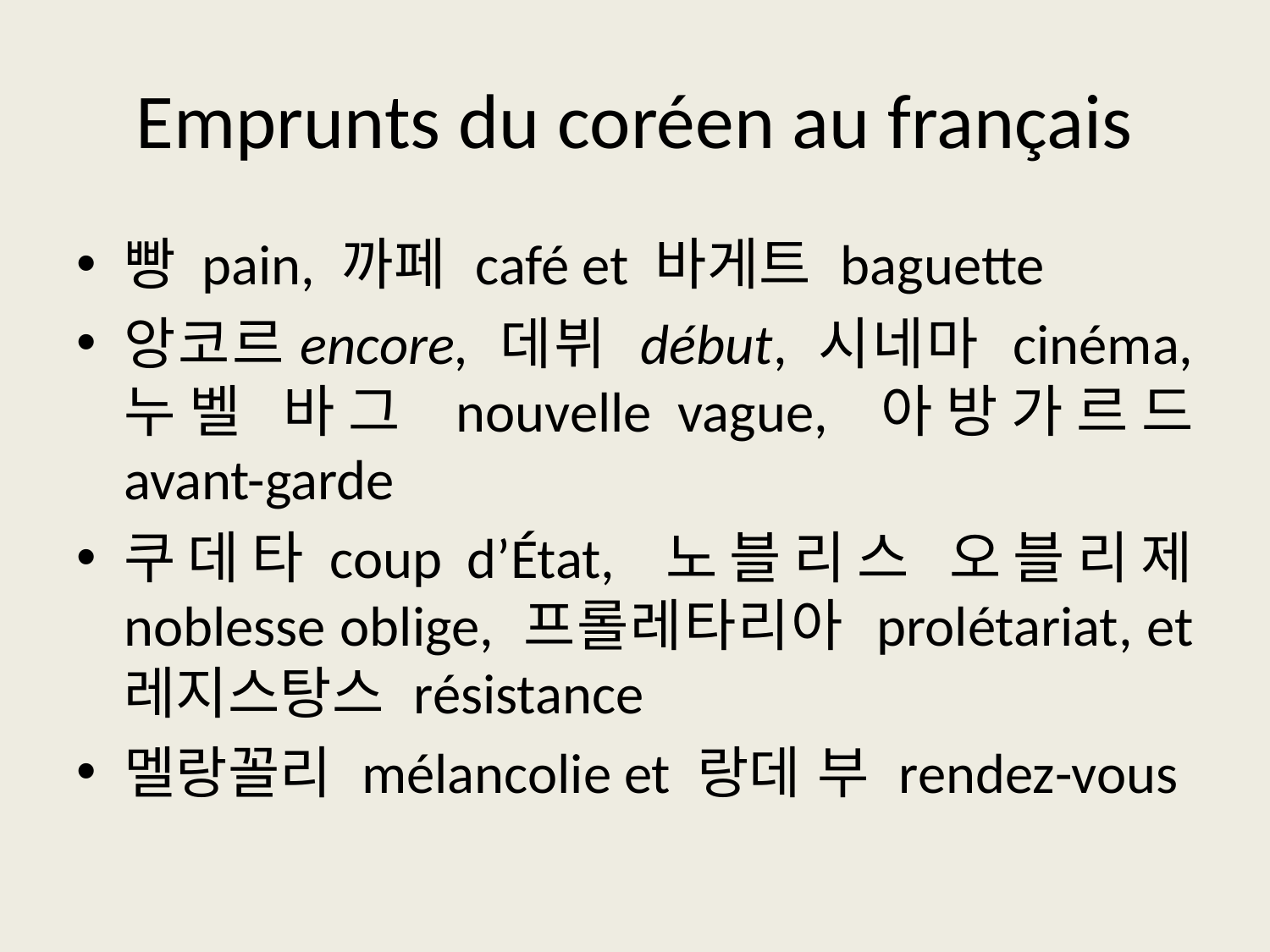

# Emprunts du coréen au français
빵 pain, 까페 café et 바게트 baguette
앙코르encore, 데뷔 début, 시네마 cinéma, 누벨 바그 nouvelle vague, 아방가르드 avant-garde
쿠데타coup d’État, 노블리스 오블리제 noblesse oblige, 프롤레타리아 prolétariat, et 레지스탕스 résistance
멜랑꼴리 mélancolie et 랑데 부 rendez-vous